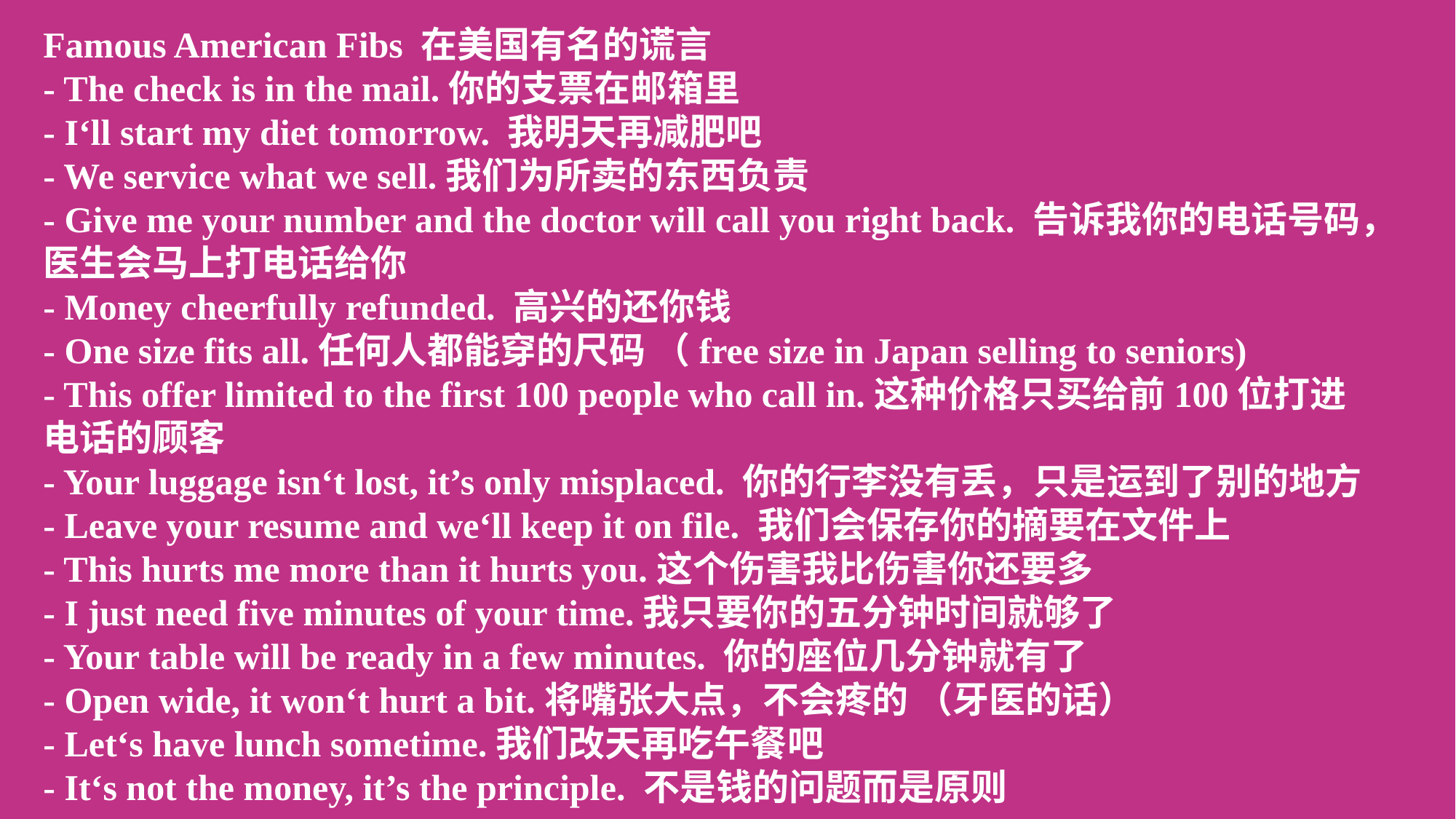

Famous American Fibs 在美国有名的谎言
- The check is in the mail.你的支票在邮箱里
- I‘ll start my diet tomorrow. 我明天再减肥吧
- We service what we sell.我们为所卖的东西负责
- Give me your number and the doctor will call you right back. 告诉我你的电话号码，医生会马上打电话给你
- Money cheerfully refunded. 高兴的还你钱
- One size fits all.任何人都能穿的尺码 （free size in Japan selling to seniors)
- This offer limited to the first 100 people who call in.这种价格只买给前100位打进电话的顾客
- Your luggage isn‘t lost, it’s only misplaced. 你的行李没有丢，只是运到了别的地方
- Leave your resume and we‘ll keep it on file. 我们会保存你的摘要在文件上
- This hurts me more than it hurts you.这个伤害我比伤害你还要多
- I just need five minutes of your time.我只要你的五分钟时间就够了
- Your table will be ready in a few minutes. 你的座位几分钟就有了
- Open wide, it won‘t hurt a bit.将嘴张大点，不会疼的 （牙医的话）
- Let‘s have lunch sometime.我们改天再吃午餐吧
- It‘s not the money, it’s the principle. 不是钱的问题而是原则